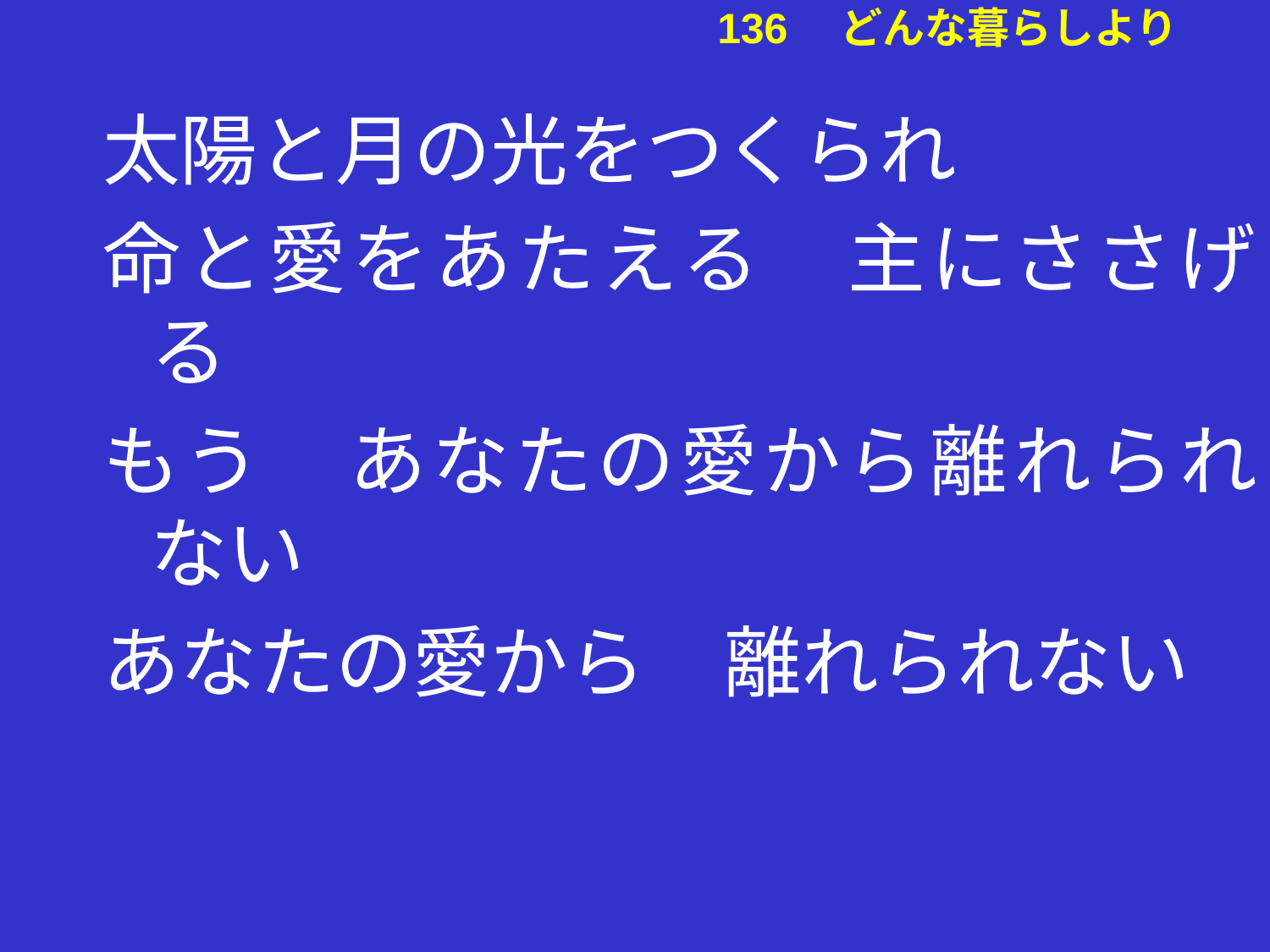

太陽と月の光をつくられ
命と愛をあたえる　主にささげる
もう　あなたの愛から離れられない
あなたの愛から　離れられない
# 136　どんな暮らしより